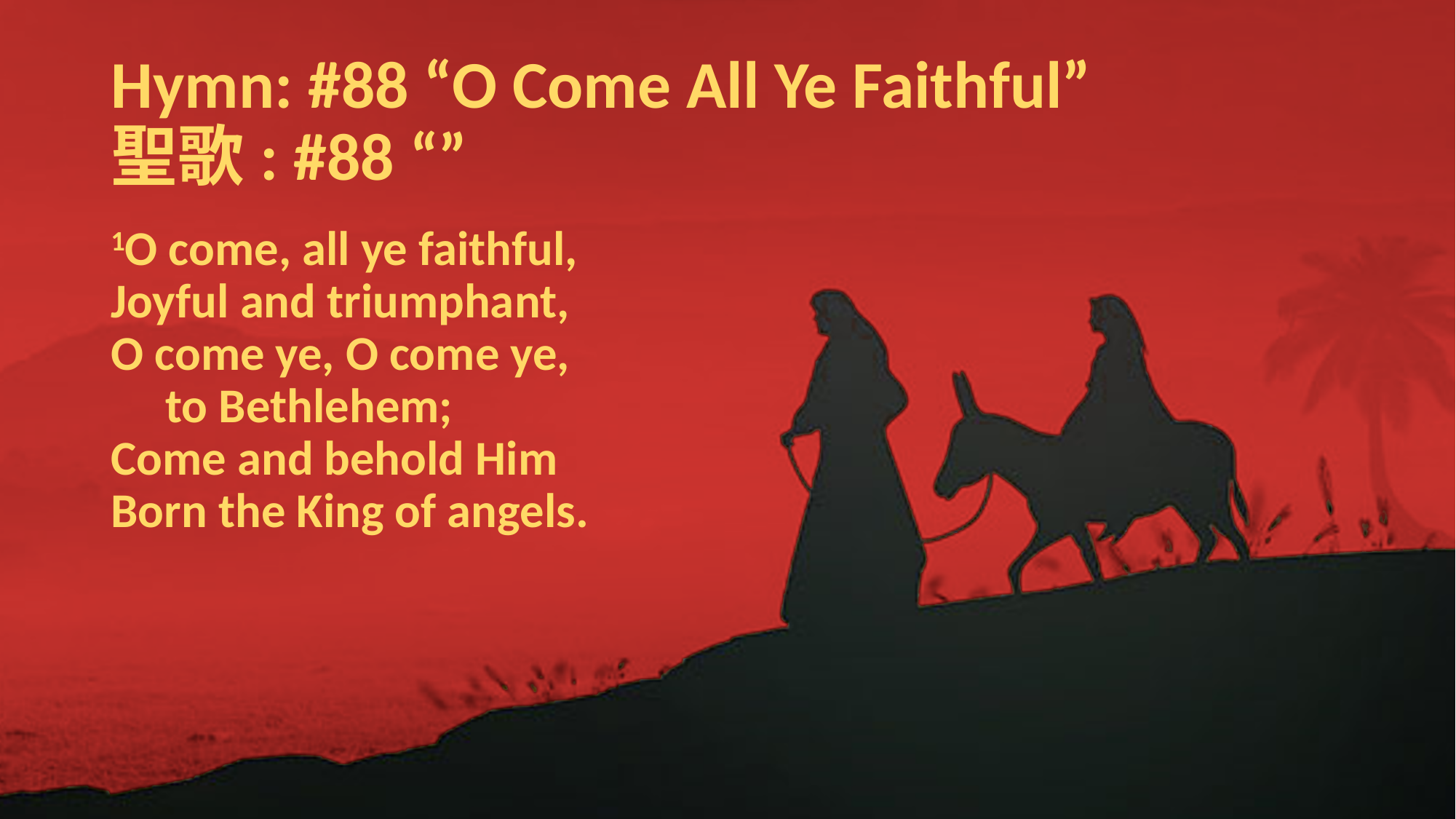

# Hymn: #88 “O Come All Ye Faithful” 聖歌: #88 “”
1O come, all ye faithful,
Joyful and triumphant,
O come ye, O come ye,
     to Bethlehem;
Come and behold Him
Born the King of angels.